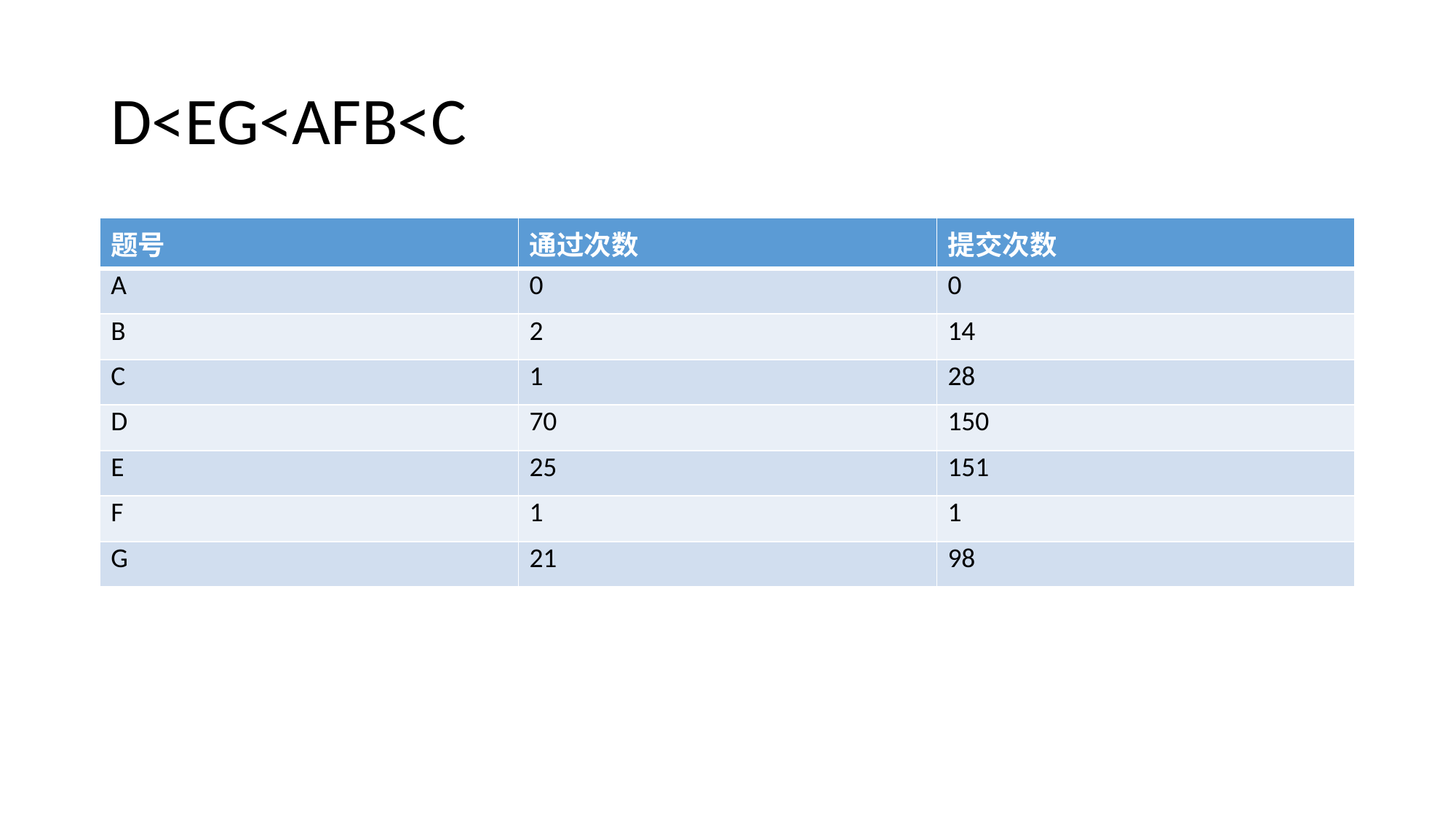

# D<EG<AFB<C
| 题号 | 通过次数 | 提交次数 |
| --- | --- | --- |
| A | 0 | 0 |
| B | 2 | 14 |
| C | 1 | 28 |
| D | 70 | 150 |
| E | 25 | 151 |
| F | 1 | 1 |
| G | 21 | 98 |